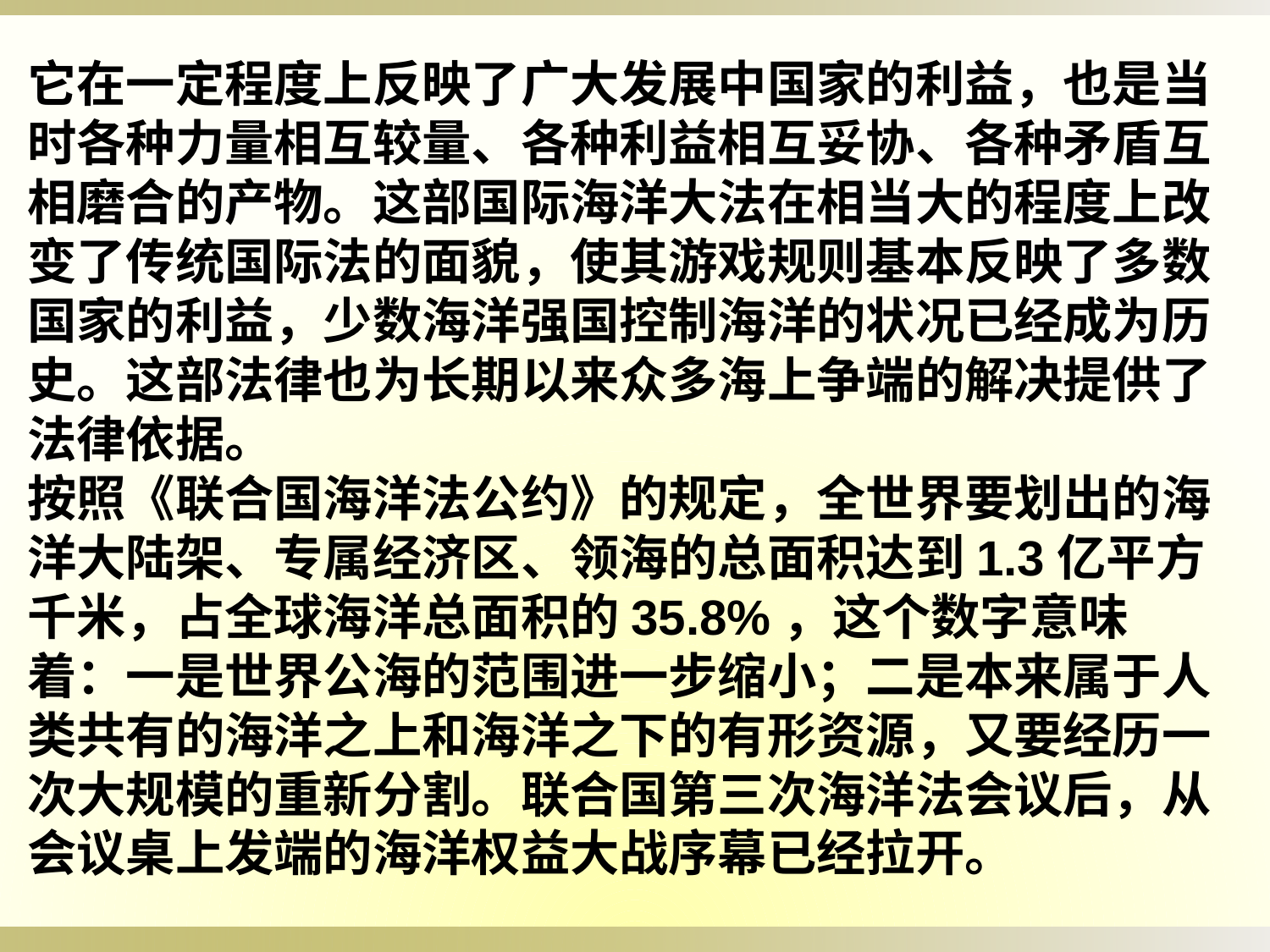

它在一定程度上反映了广大发展中国家的利益，也是当时各种力量相互较量、各种利益相互妥协、各种矛盾互相磨合的产物。这部国际海洋大法在相当大的程度上改变了传统国际法的面貌，使其游戏规则基本反映了多数国家的利益，少数海洋强国控制海洋的状况已经成为历史。这部法律也为长期以来众多海上争端的解决提供了法律依据。
按照《联合国海洋法公约》的规定，全世界要划出的海洋大陆架、专属经济区、领海的总面积达到1.3亿平方千米，占全球海洋总面积的35.8%，这个数字意味着：一是世界公海的范围进一步缩小；二是本来属于人类共有的海洋之上和海洋之下的有形资源，又要经历一次大规模的重新分割。联合国第三次海洋法会议后，从会议桌上发端的海洋权益大战序幕已经拉开。